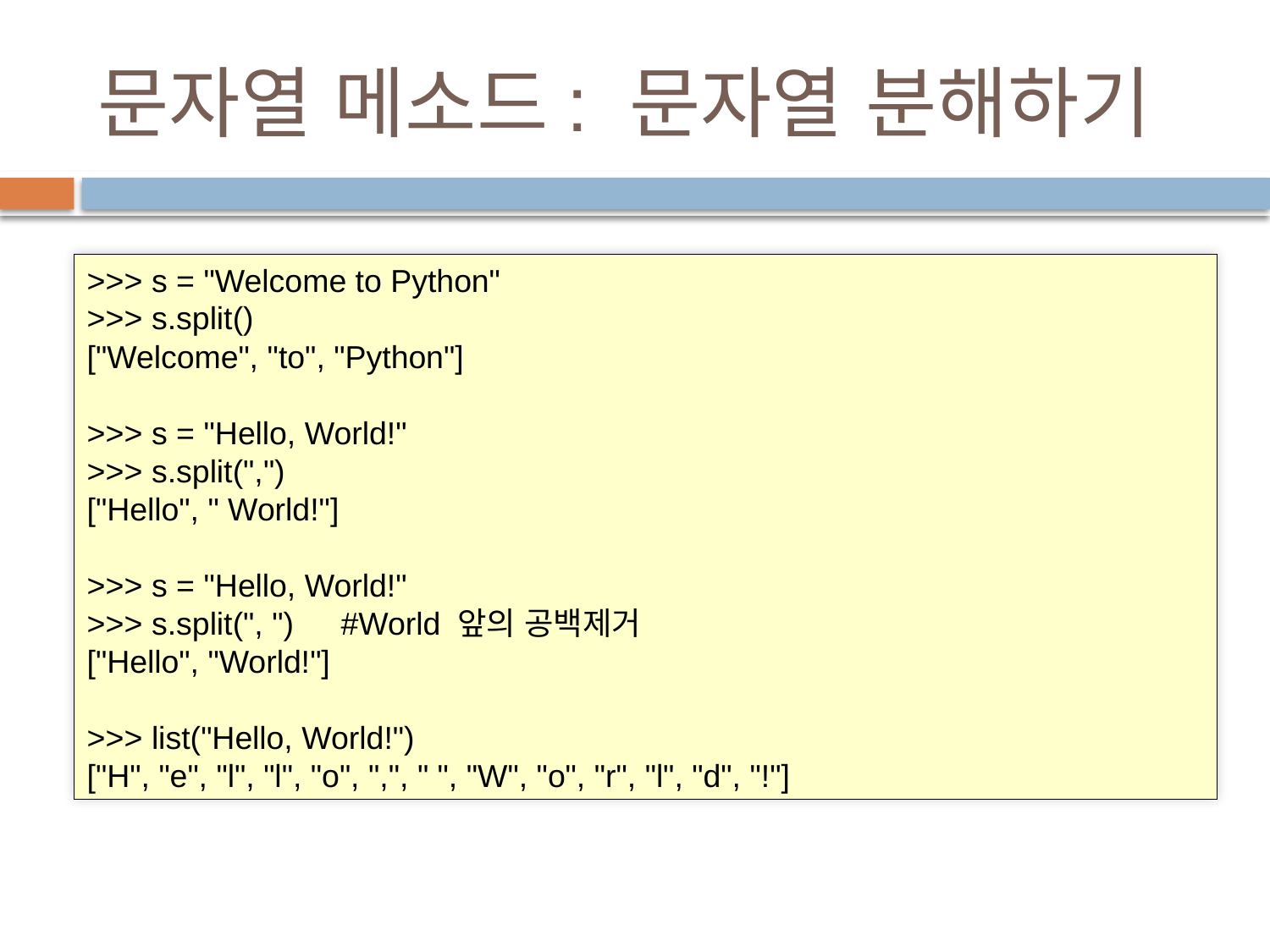

# 문자열 메소드: 문자열 분해하기
>>> s = "Welcome to Python"
>>> s.split()
["Welcome", "to", "Python"]

>>> s = "Hello, World!"
>>> s.split(",")
["Hello", " World!"]

>>> s = "Hello, World!"
>>> s.split(", ")	#World 앞의 공백제거
["Hello", "World!"]

>>> list("Hello, World!")
["H", "e", "l", "l", "o", ",", " ", "W", "o", "r", "l", "d", "!"]